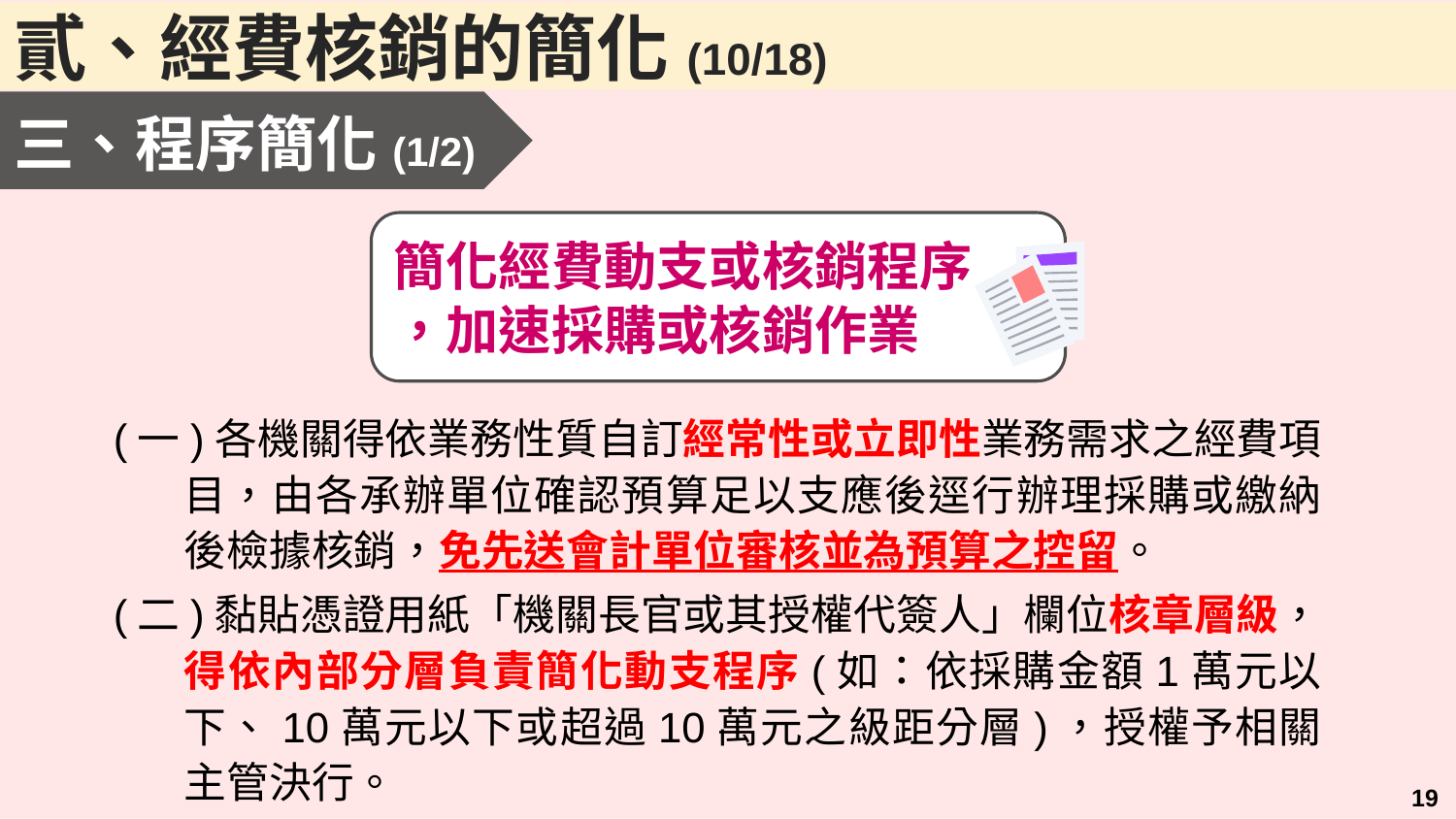

貳、經費核銷的簡化(10/18)

三、程序簡化(1/2)
簡化經費動支或核銷程序
，加速採購或核銷作業

(一)各機關得依業務性質自訂經常性或立即性業務需求之經費項目，由各承辦單位確認預算足以支應後逕行辦理採購或繳納後檢據核銷，免先送會計單位審核並為預算之控留。
(二)黏貼憑證用紙「機關長官或其授權代簽人」欄位核章層級，得依內部分層負責簡化動支程序(如：依採購金額1萬元以下、10萬元以下或超過10萬元之級距分層)，授權予相關主管決行。
19